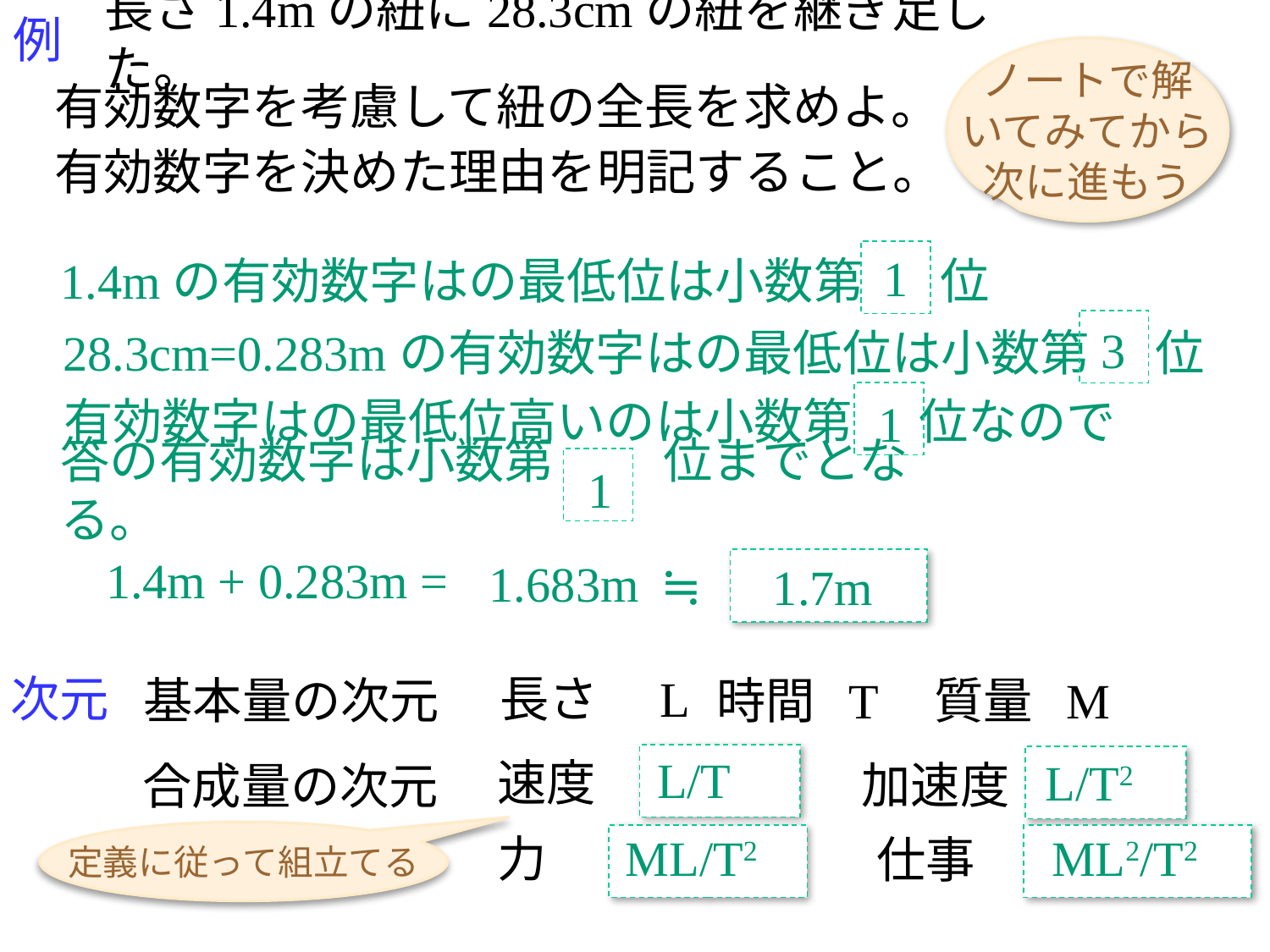

例
長さ1.4mの紐に28.3cmの紐を継ぎ足した。
ノートで解
いてみてから
次に進もう
有効数字を考慮して紐の全長を求めよ。
有効数字を決めた理由を明記すること。
1

1.4mの有効数字はの最低位は小数第       位

3
28.3cm=0.283mの有効数字はの最低位は小数第      位
有効数字はの最低位高いのは小数第      位なので

1

答の有効数字は小数第　　 位までとなる。
1
1.4m + 0.283m =
1.683m
≒
1.7m

次元
長さ　L
基本量の次元
時間  T
質量  M
L/T
速度

L/T2
加速度

合成量の次元
仕事
ML/T2
ML2/T2
定義に従って組立てる

力